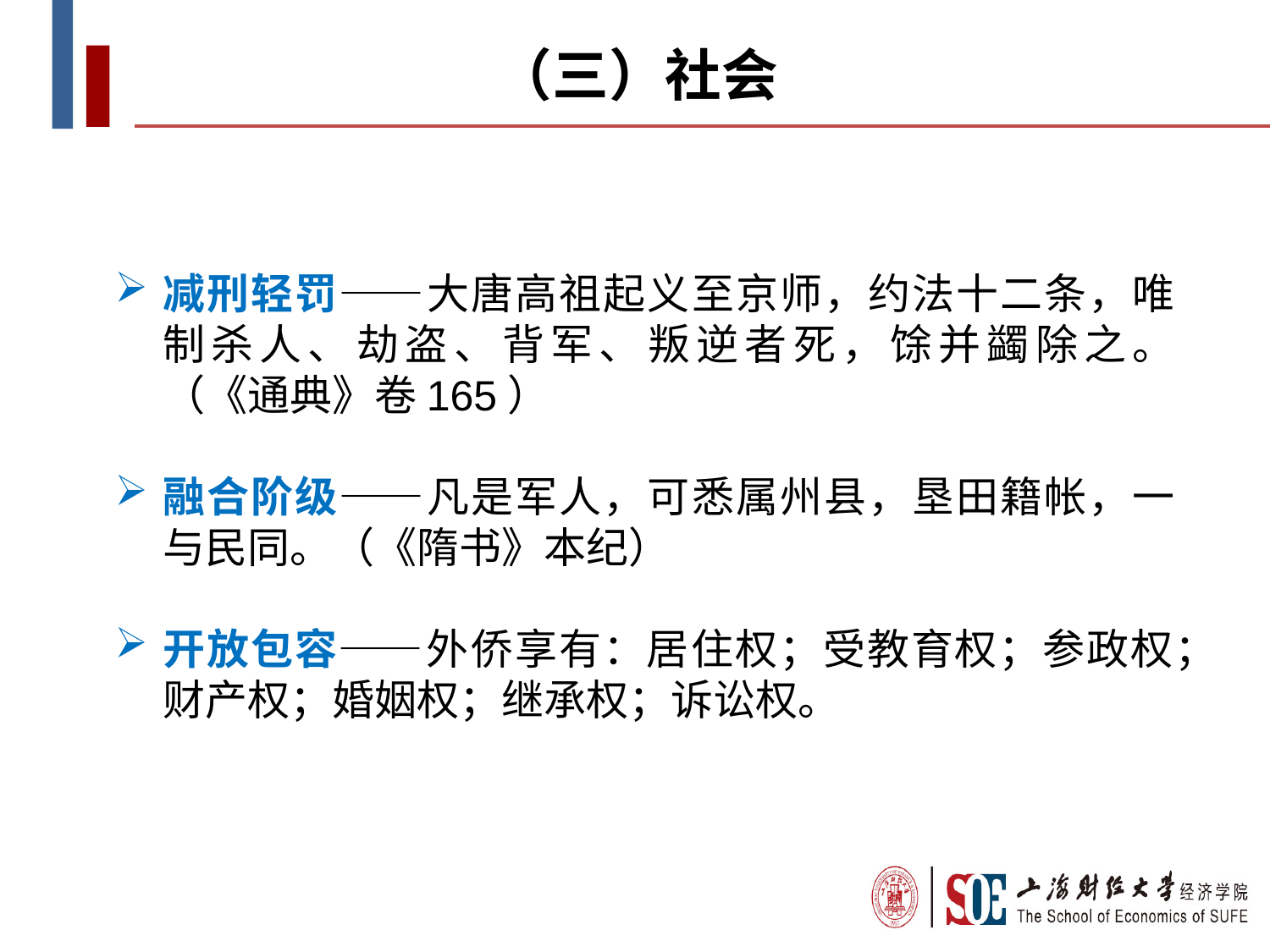

（三）社会

减刑轻罚——大唐高祖起义至京师，约法十二条，唯制杀人、劫盗、背军、叛逆者死，馀并蠲除之。（《通典》卷165）

融合阶级——凡是军人，可悉属州县，垦田籍帐，一与民同。（《隋书》本纪）

开放包容——外侨享有：居住权；受教育权；参政权；财产权；婚姻权；继承权；诉讼权。